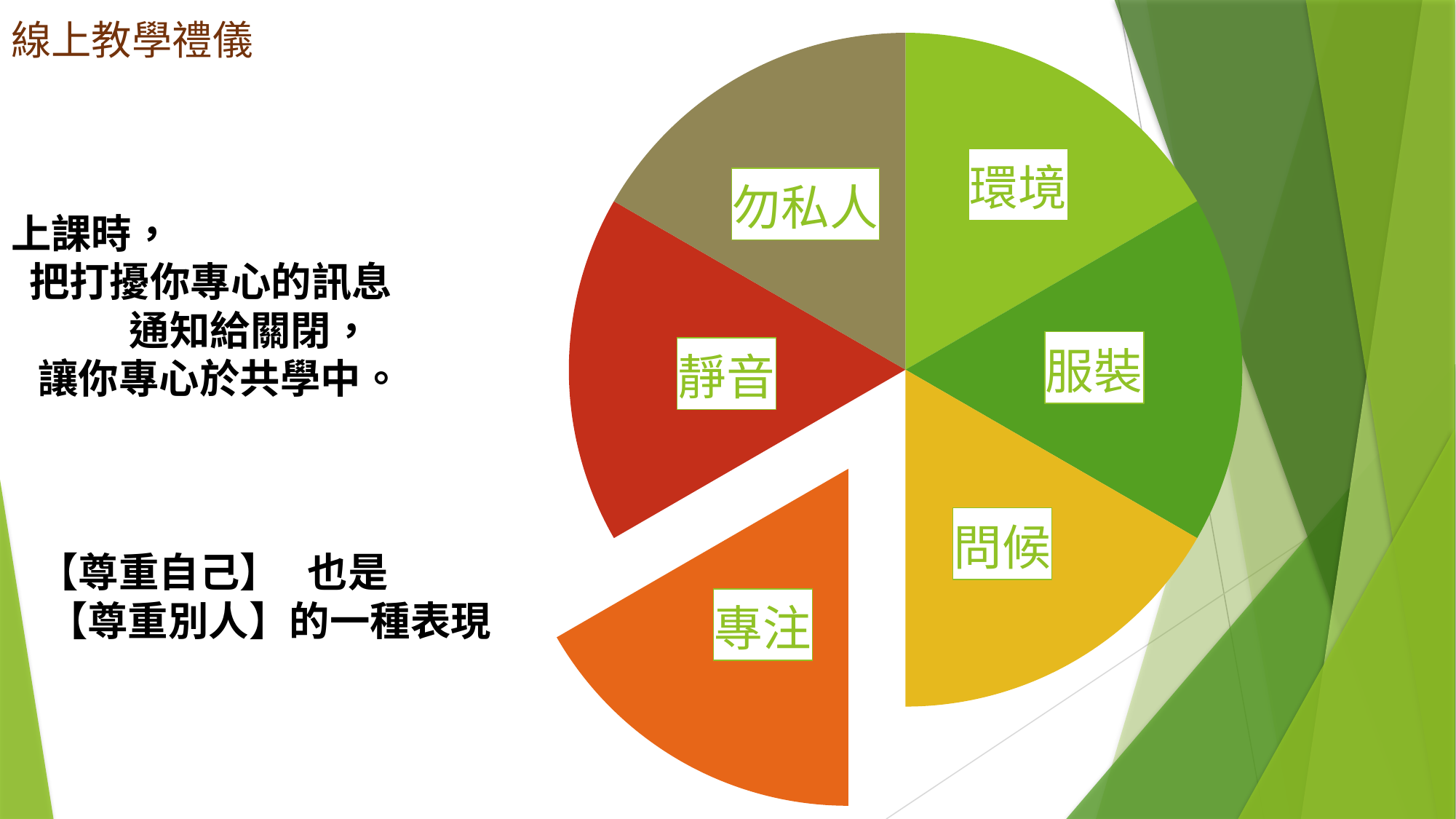

### Chart

| Category | 線上禮儀 |
|---|---|
| 環境 | 2.0 |
| 服裝 | 2.0 |
| 問候 | 2.0 |
| 專注 | 2.0 |
| 靜音 | 2.0 |
| 勿私人 | 2.0 |
# 線上教學禮儀
上課時，
  把打擾你專心的訊息
             通知給關閉，
   讓你專心於共學中。
   【尊重自己】   也是
    【尊重別人】的一種表現